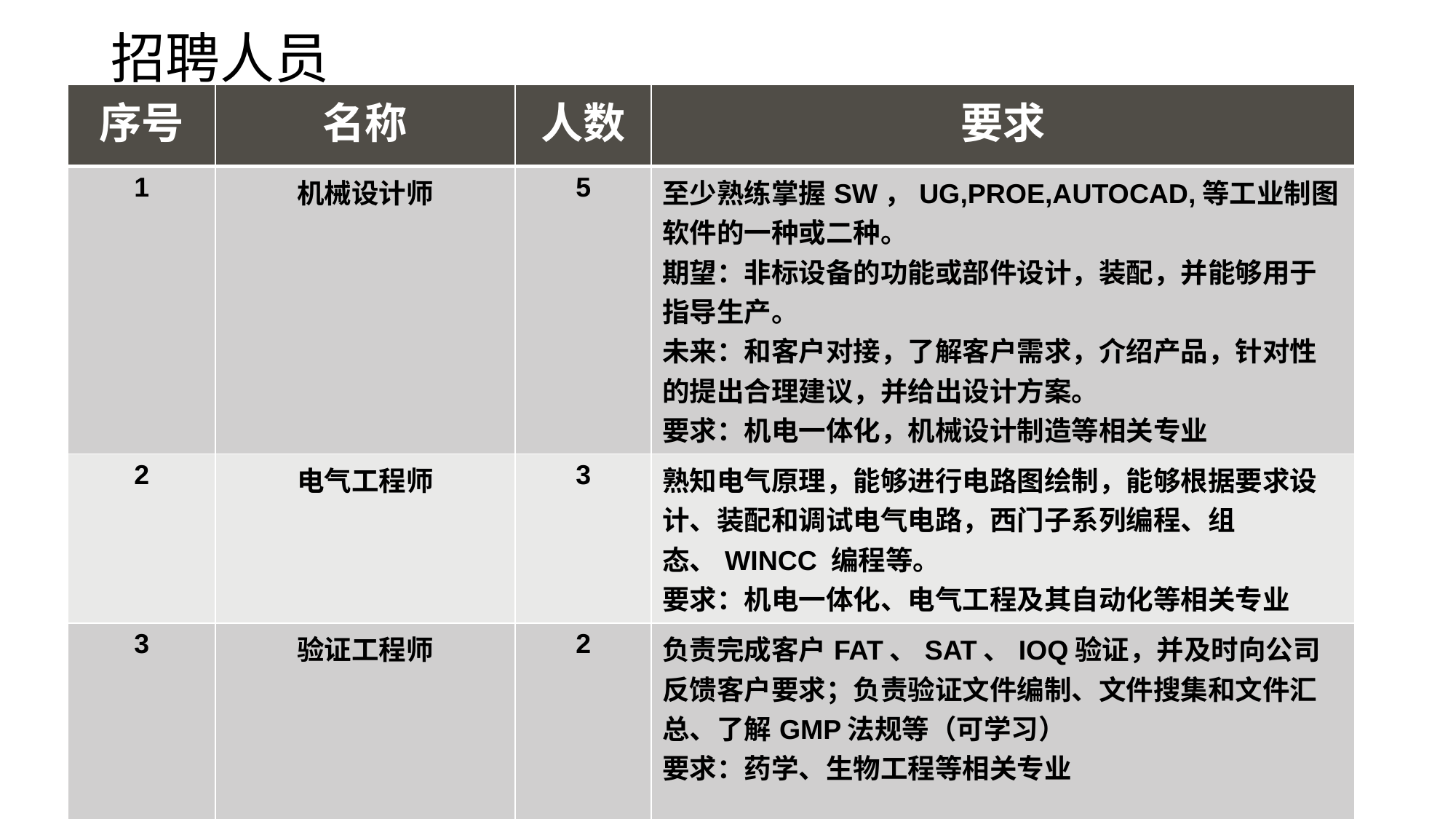

# 招聘人员
| 序号 | 名称 | 人数 | 要求 |
| --- | --- | --- | --- |
| 1 | 机械设计师 | 5 | 至少熟练掌握SW，UG,PROE,AUTOCAD,等工业制图软件的一种或二种。 期望：非标设备的功能或部件设计，装配，并能够用于指导生产。 未来：和客户对接，了解客户需求，介绍产品，针对性的提出合理建议，并给出设计方案。 要求：机电一体化，机械设计制造等相关专业 |
| 2 | 电气工程师 | 3 | 熟知电气原理，能够进行电路图绘制，能够根据要求设计、装配和调试电气电路，西门子系列编程、组态、WINCC 编程等。 要求：机电一体化、电气工程及其自动化等相关专业 |
| 3 | 验证工程师 | 2 | 负责完成客户FAT、SAT、IOQ验证，并及时向公司反馈客户要求；负责验证文件编制、文件搜集和文件汇总、了解GMP法规等（可学习） 要求：药学、生物工程等相关专业 |